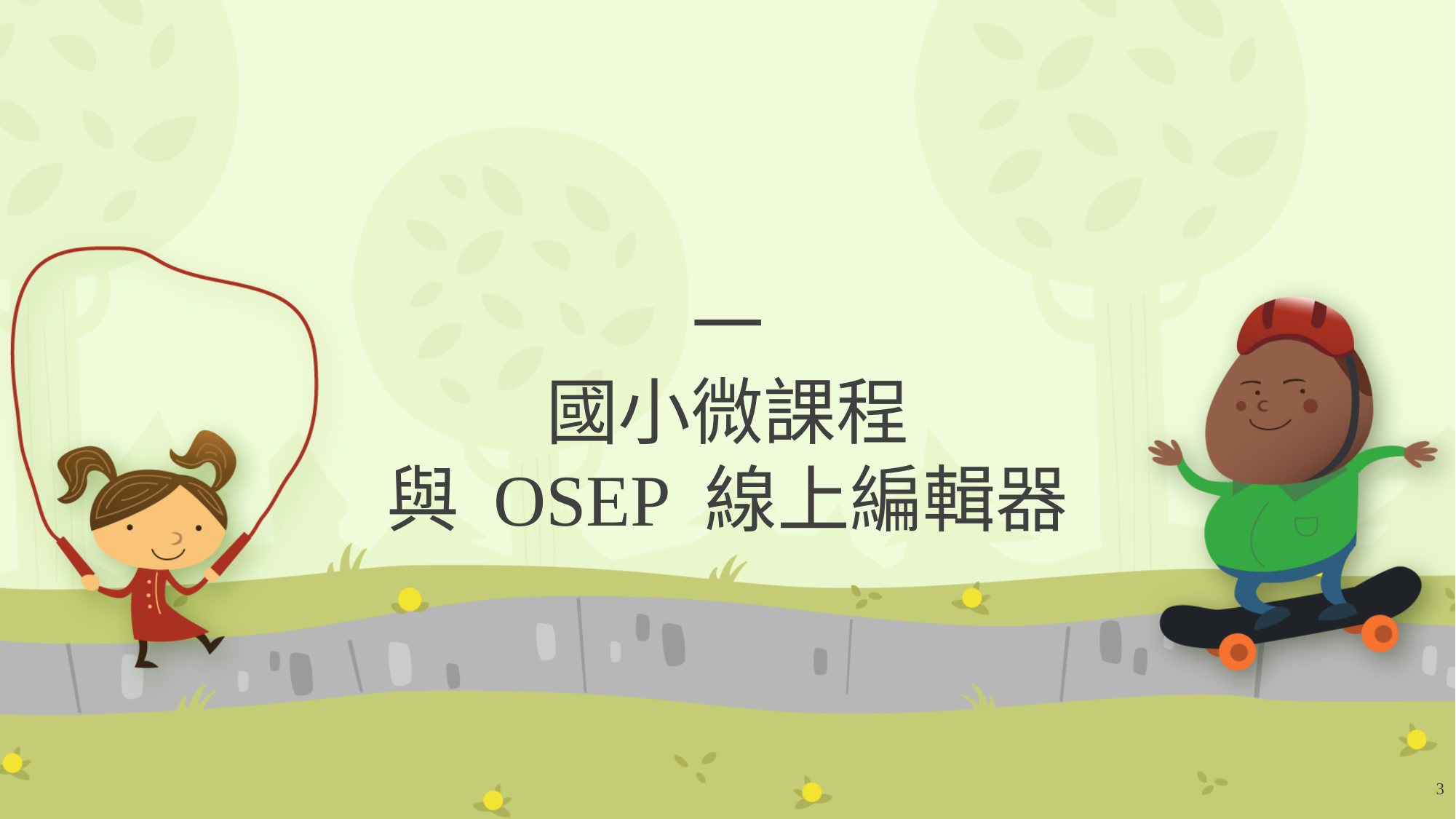

# 一 國小微課程 與 OSEP 線上編輯器
3